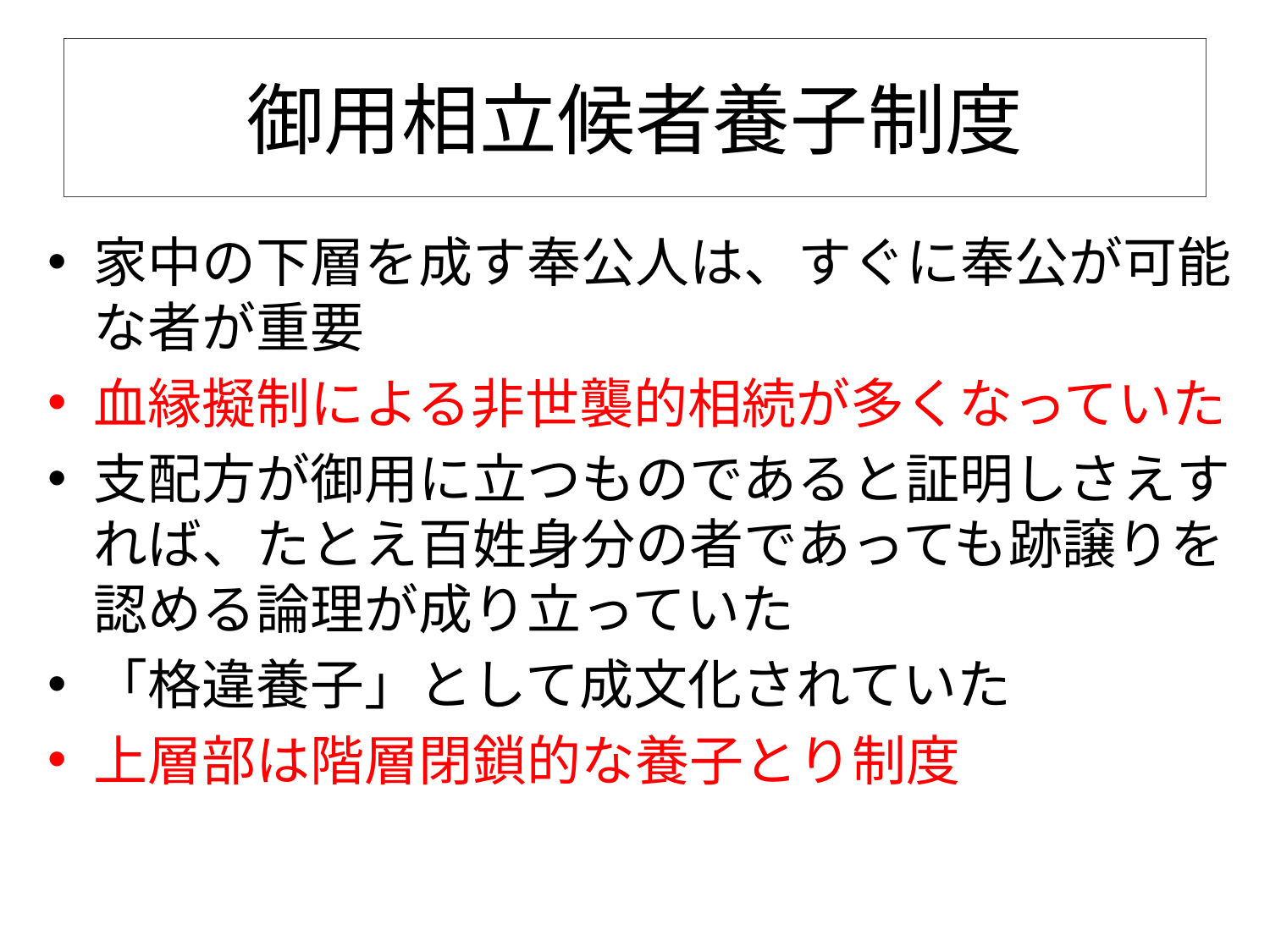

# 御用相立候者養子制度
家中の下層を成す奉公人は、すぐに奉公が可能な者が重要
血縁擬制による非世襲的相続が多くなっていた
支配方が御用に立つものであると証明しさえすれば、たとえ百姓身分の者であっても跡譲りを認める論理が成り立っていた
「格違養子」として成文化されていた
上層部は階層閉鎖的な養子とり制度